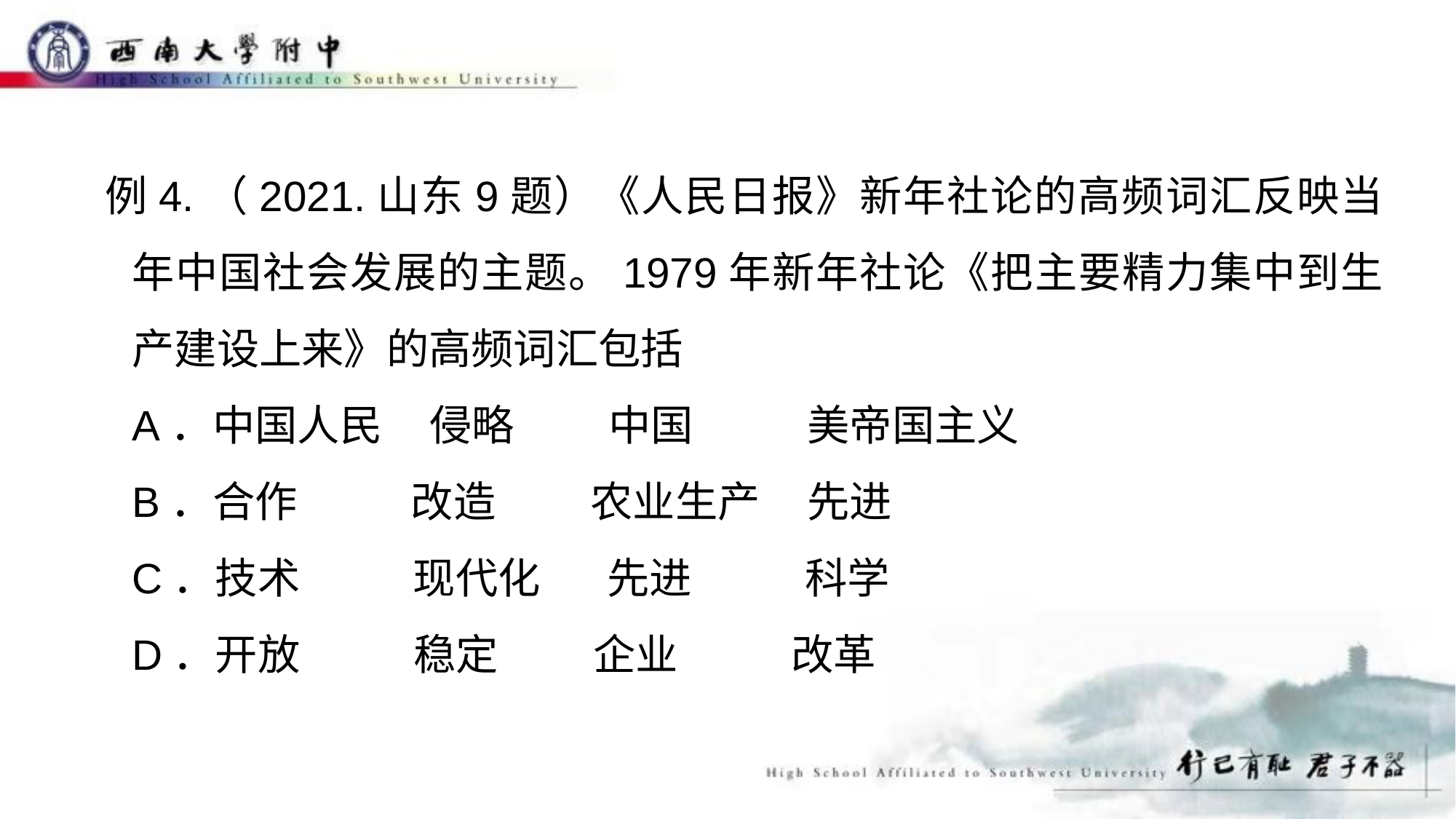

例4.（2021.山东9题）《人民日报》新年社论的高频词汇反映当年中国社会发展的主题。1979年新年社论《把主要精力集中到生产建设上来》的高频词汇包括
A．中国人民     侵略          中国            美帝国主义
B．合作            改造          农业生产     先进
C．技术            现代化       先进            科学
D．开放            稳定          企业            改革